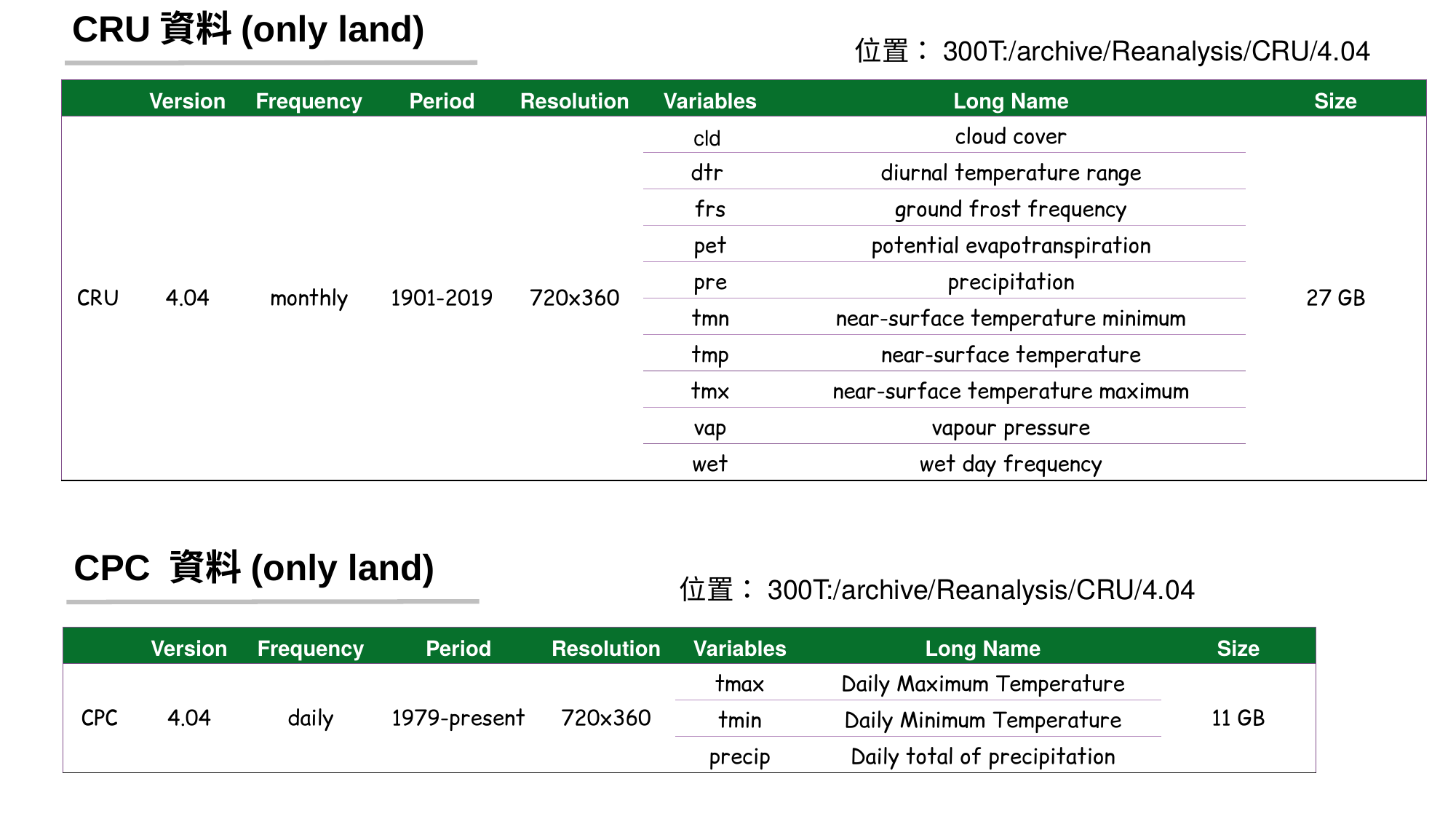

CRU資料(only land)
位置：300T:/archive/Reanalysis/CRU/4.04
|  | Version | Frequency | Period | Resolution | Variables | Long Name | Size |
| --- | --- | --- | --- | --- | --- | --- | --- |
| CRU | 4.04 | monthly | 1901-2019 | 720x360 | cld | cloud cover | 27 GB |
|  |  |  |  |  | dtr | diurnal temperature range |  |
|  |  |  |  |  | frs | ground frost frequency |  |
|  |  |  |  |  | pet | potential evapotranspiration |  |
|  |  |  |  |  | pre | precipitation |  |
|  |  |  |  |  | tmn | near-surface temperature minimum |  |
|  |  |  |  |  | tmp | near-surface temperature |  |
|  |  |  |  |  | tmx | near-surface temperature maximum |  |
|  |  |  |  |  | vap | vapour pressure |  |
|  |  |  |  |  | wet | wet day frequency |  |
CPC 資料(only land)
位置：300T:/archive/Reanalysis/CRU/4.04
|  | Version | Frequency | Period | Resolution | Variables | Long Name | Size |
| --- | --- | --- | --- | --- | --- | --- | --- |
| CPC | 4.04 | daily | 1979-present | 720x360 | tmax | Daily Maximum Temperature | 11 GB |
|  |  |  |  |  | tmin | Daily Minimum Temperature |  |
|  |  |  |  |  | precip | Daily total of precipitation |  |